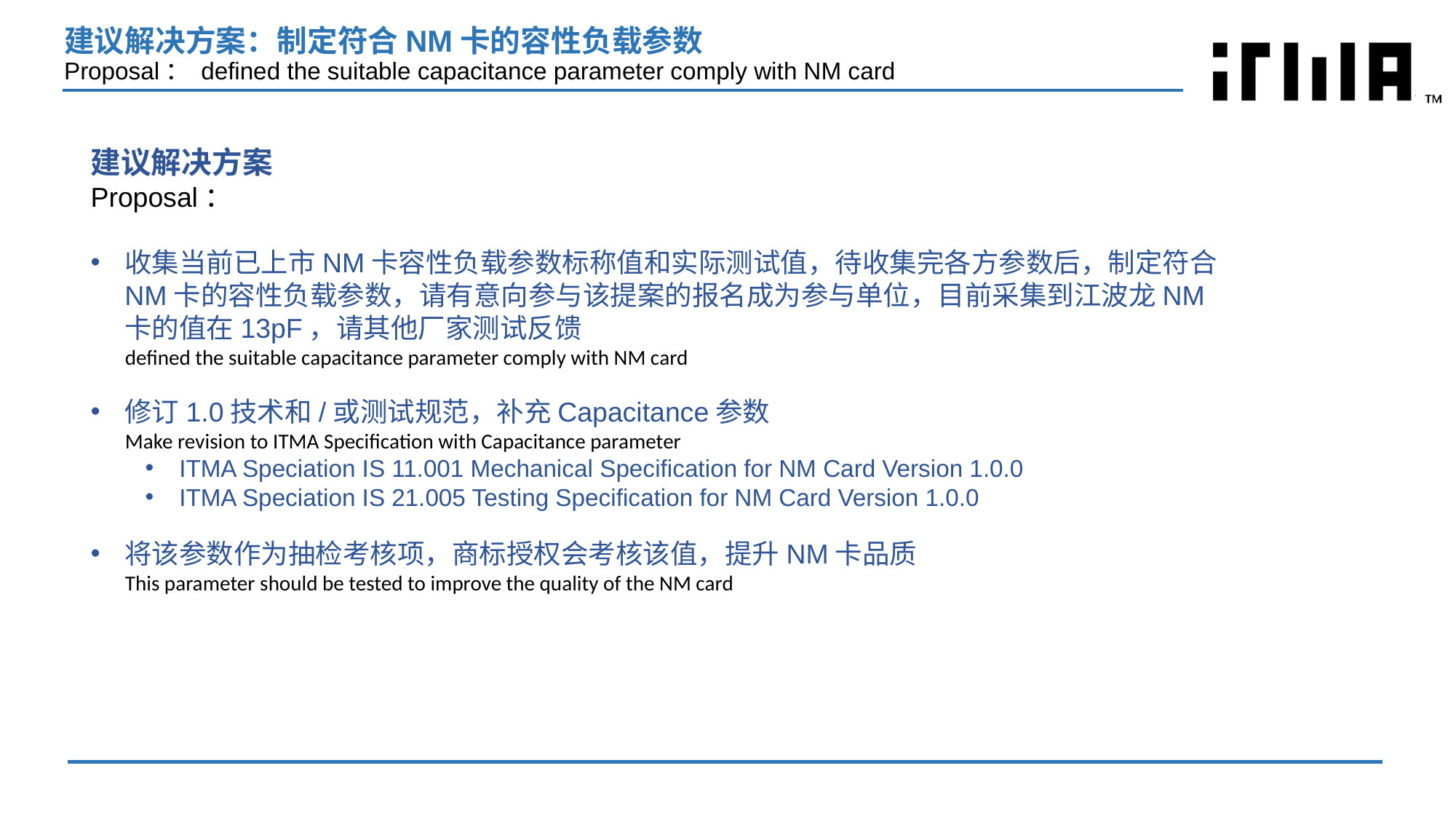

# 建议解决方案：制定符合NM卡的容性负载参数 Proposal： defined the suitable capacitance parameter comply with NM card
建议解决方案
Proposal：

收集当前已上市NM卡容性负载参数标称值和实际测试值，待收集完各方参数后，制定符合NM卡的容性负载参数，请有意向参与该提案的报名成为参与单位，目前采集到江波龙NM卡的值在13pF，请其他厂家测试反馈
defined the suitable capacitance parameter comply with NM card

修订1.0技术和/或测试规范，补充Capacitance参数
Make revision to ITMA Specification with Capacitance parameter
ITMA Speciation IS 11.001 Mechanical Specification for NM Card Version 1.0.0
ITMA Speciation IS 21.005 Testing Specification for NM Card Version 1.0.0

将该参数作为抽检考核项，商标授权会考核该值，提升NM卡品质
This parameter should be tested to improve the quality of the NM card